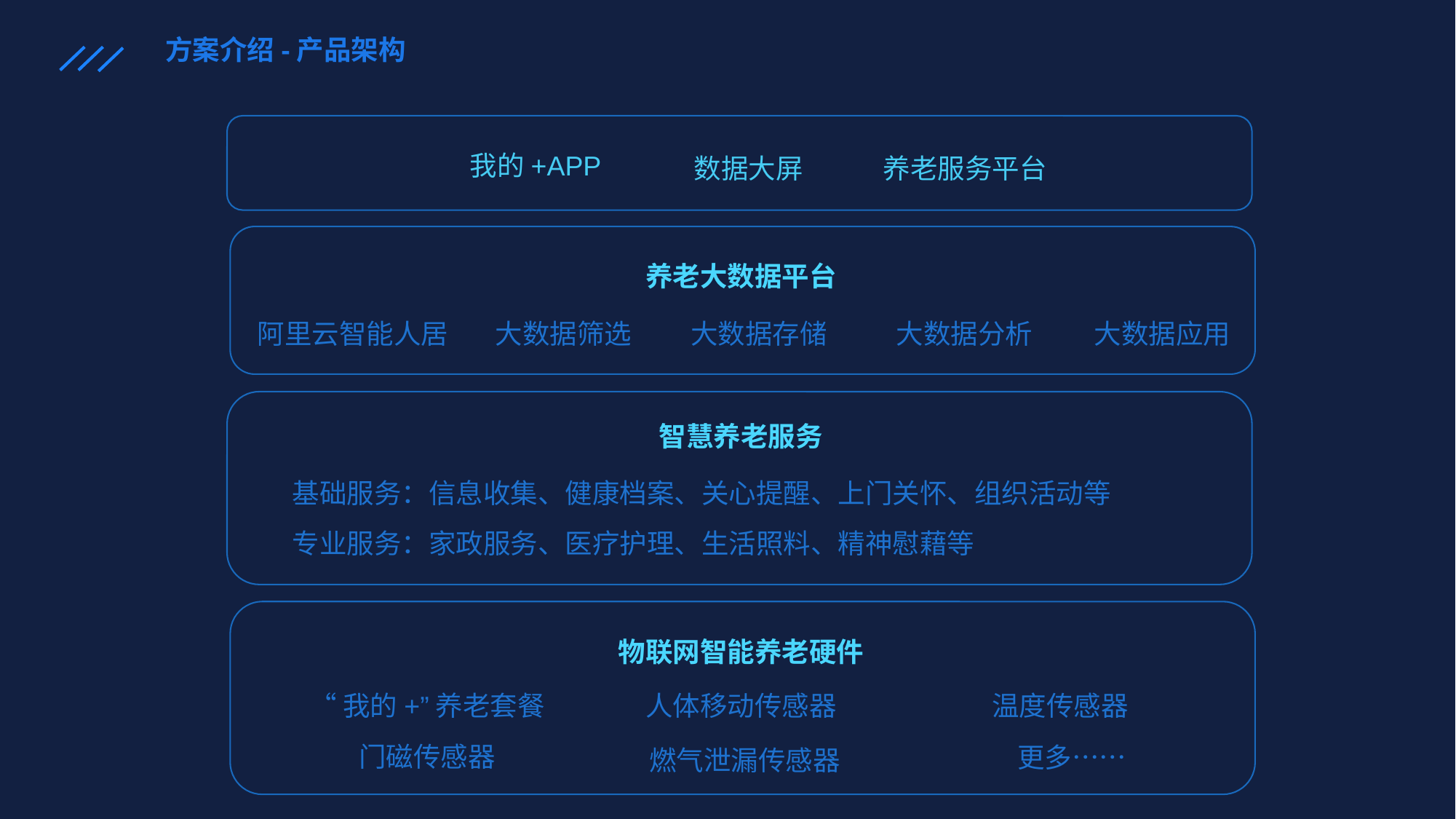

方案介绍-产品架构

我的+APP
养老服务平台
数据大屏

养老大数据平台
阿里云智能人居
大数据筛选
大数据存储
大数据分析
大数据应用

智慧养老服务
基础服务：信息收集、健康档案、关心提醒、上门关怀、组织活动等
专业服务：家政服务、医疗护理、生活照料、精神慰藉等

物联网智能养老硬件
温度传感器
“我的+”养老套餐
人体移动传感器
门磁传感器
更多……
燃气泄漏传感器